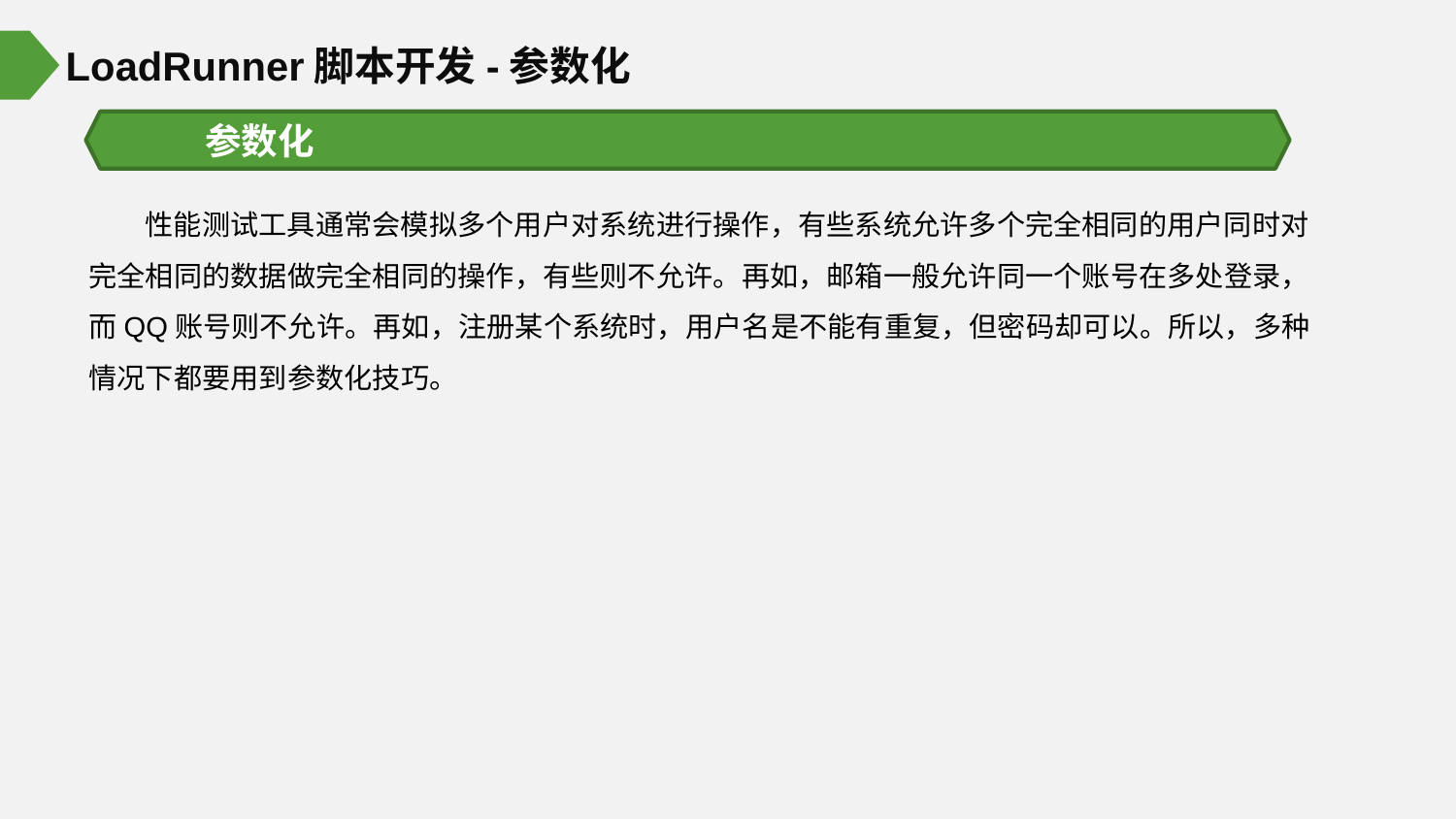

LoadRunner脚本开发-参数化
参数化
性能测试工具通常会模拟多个用户对系统进行操作，有些系统允许多个完全相同的用户同时对完全相同的数据做完全相同的操作，有些则不允许。再如，邮箱一般允许同一个账号在多处登录，而QQ账号则不允许。再如，注册某个系统时，用户名是不能有重复，但密码却可以。所以，多种情况下都要用到参数化技巧。